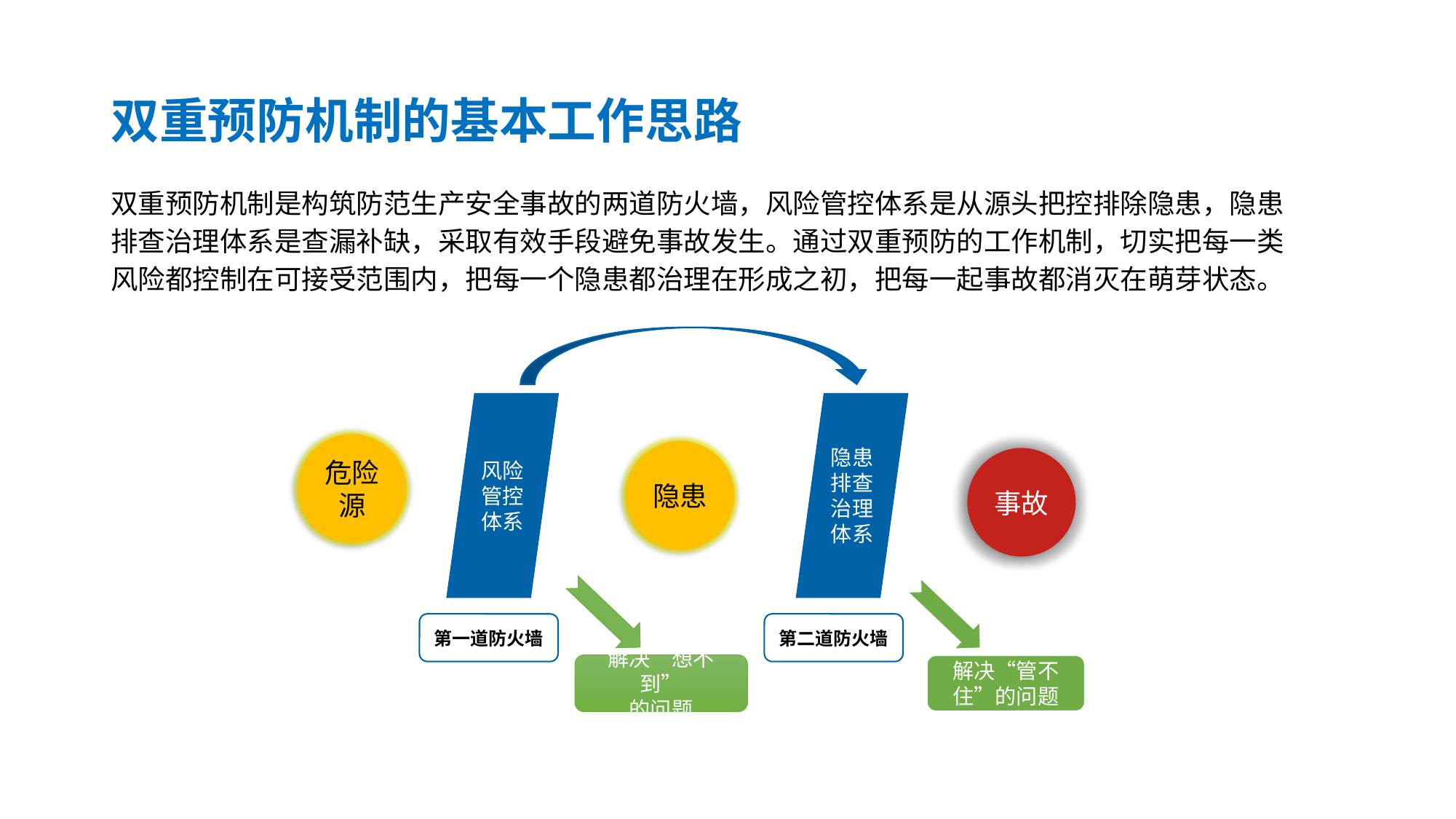

双重预防机制的基本工作思路
双重预防机制是构筑防范生产安全事故的两道防火墙，风险管控体系是从源头把控排除隐患，隐患排查治理体系是查漏补缺，采取有效手段避免事故发生。通过双重预防的工作机制，切实把每一类风险都控制在可接受范围内，把每一个隐患都治理在形成之初，把每一起事故都消灭在萌芽状态。

风险管控体系
隐患排查治理体系
危险源
隐患
事故

第一道防火墙
第二道防火墙
解决“想不到”
的问题
解决“管不住”的问题